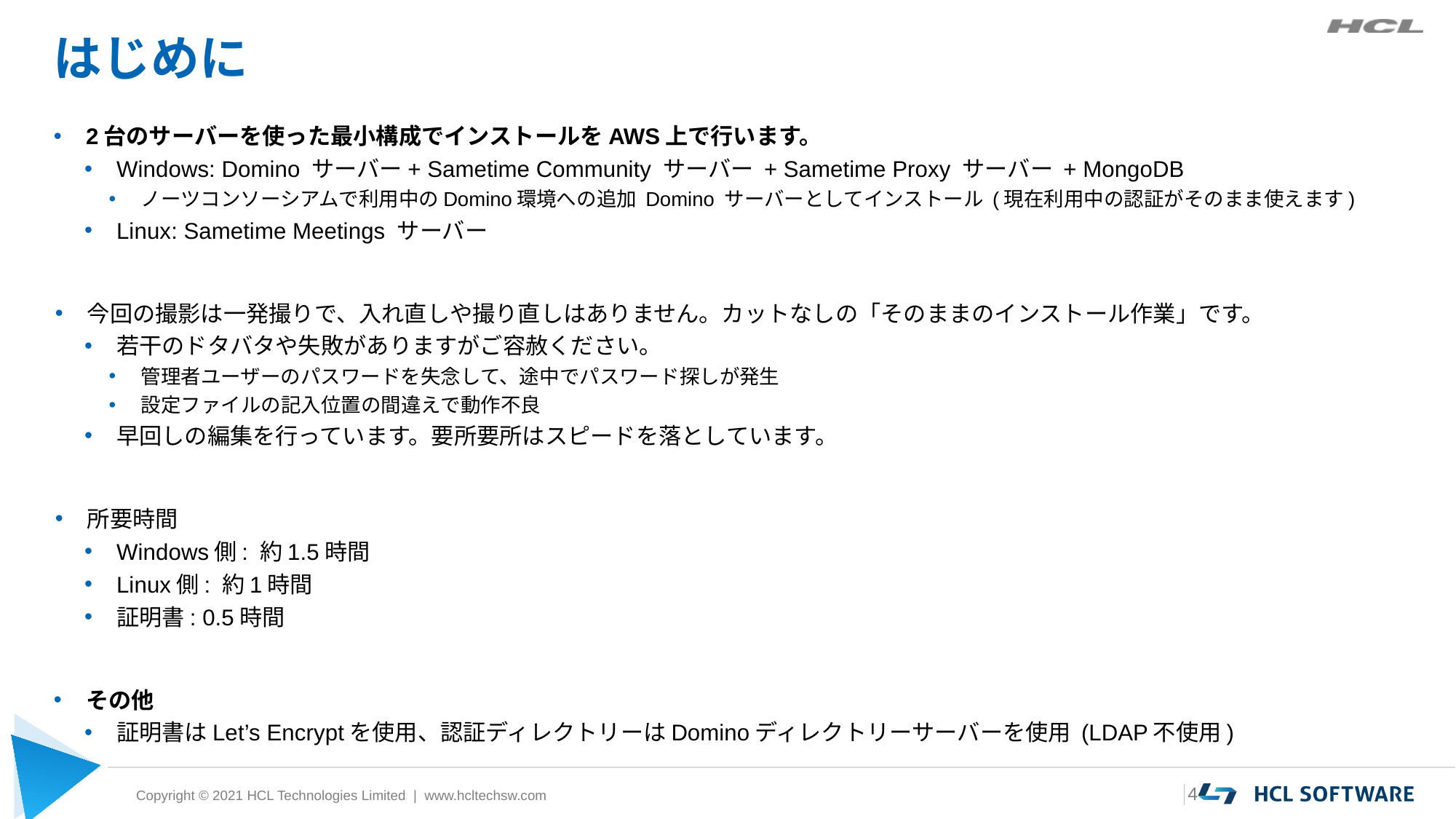

# はじめに
2台のサーバーを使った最小構成でインストールをAWS上で行います。
Windows: Domino サーバー+ Sametime Community サーバー + Sametime Proxy サーバー + MongoDB
ノーツコンソーシアムで利用中のDomino環境への追加 Domino サーバーとしてインストール (現在利用中の認証がそのまま使えます)
Linux: Sametime Meetings サーバー

今回の撮影は一発撮りで、入れ直しや撮り直しはありません。カットなしの「そのままのインストール作業」です。
若干のドタバタや失敗がありますがご容赦ください。
管理者ユーザーのパスワードを失念して、途中でパスワード探しが発生
設定ファイルの記入位置の間違えで動作不良
早回しの編集を行っています。要所要所はスピードを落としています。

所要時間
Windows側: 約1.5時間
Linux側: 約1時間
証明書: 0.5時間

その他
証明書はLet’s Encryptを使用、認証ディレクトリーはDominoディレクトリーサーバーを使用 (LDAP不使用)